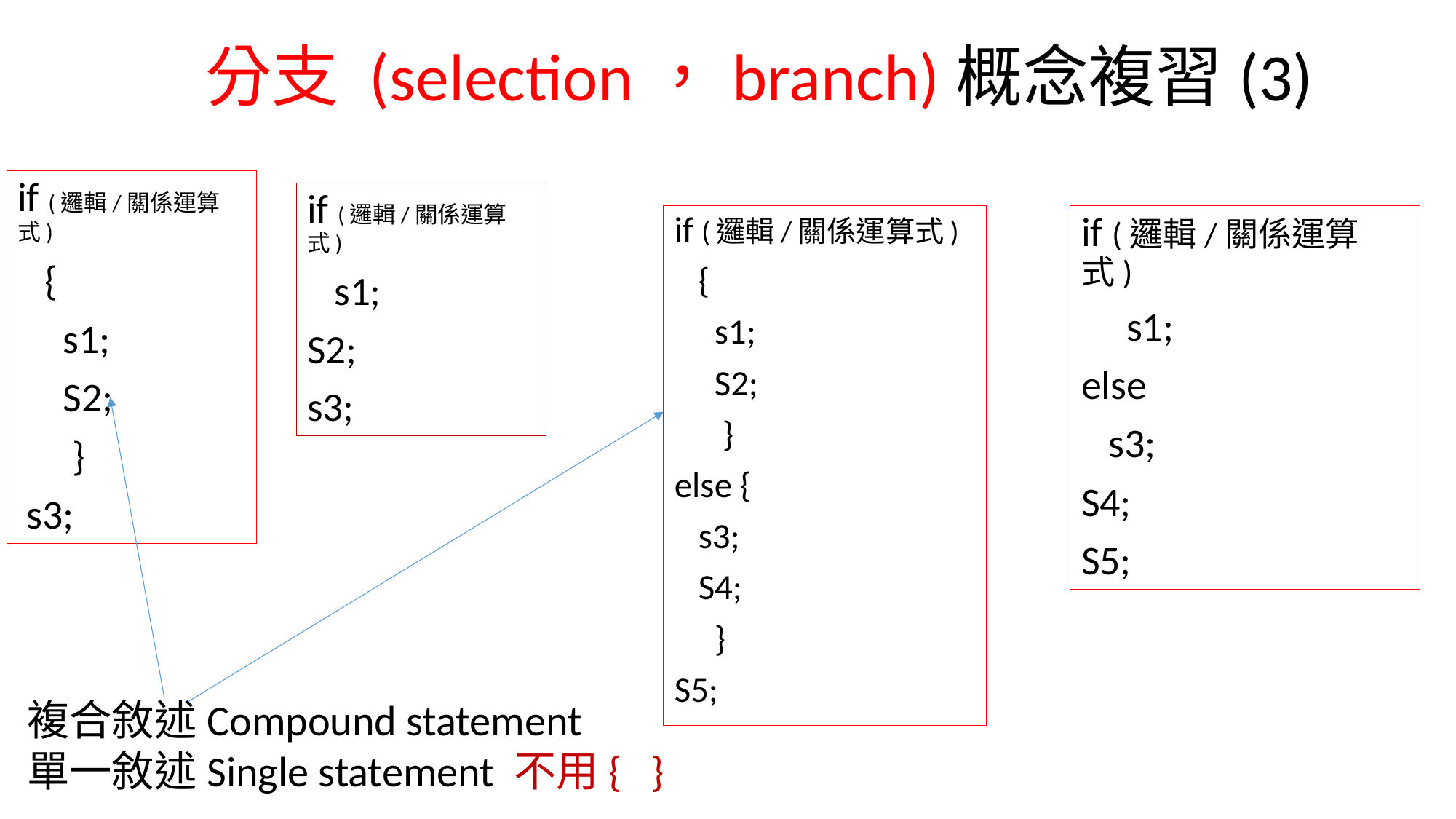

# 分支 (selection，branch)概念複習(3)
if (邏輯/關係運算式)
   {
     s1;
     S2;
      }
 s3;
if (邏輯/關係運算式)
   s1;
S2;
s3;
if (邏輯/關係運算式)
   {
     s1;
     S2;
      }
else {
   s3;
   S4;
     }
S5;
if (邏輯/關係運算式)
     s1;
else
   s3;
S4;
S5;
複合敘述Compound statement
單一敘述Single statement 不用{   }